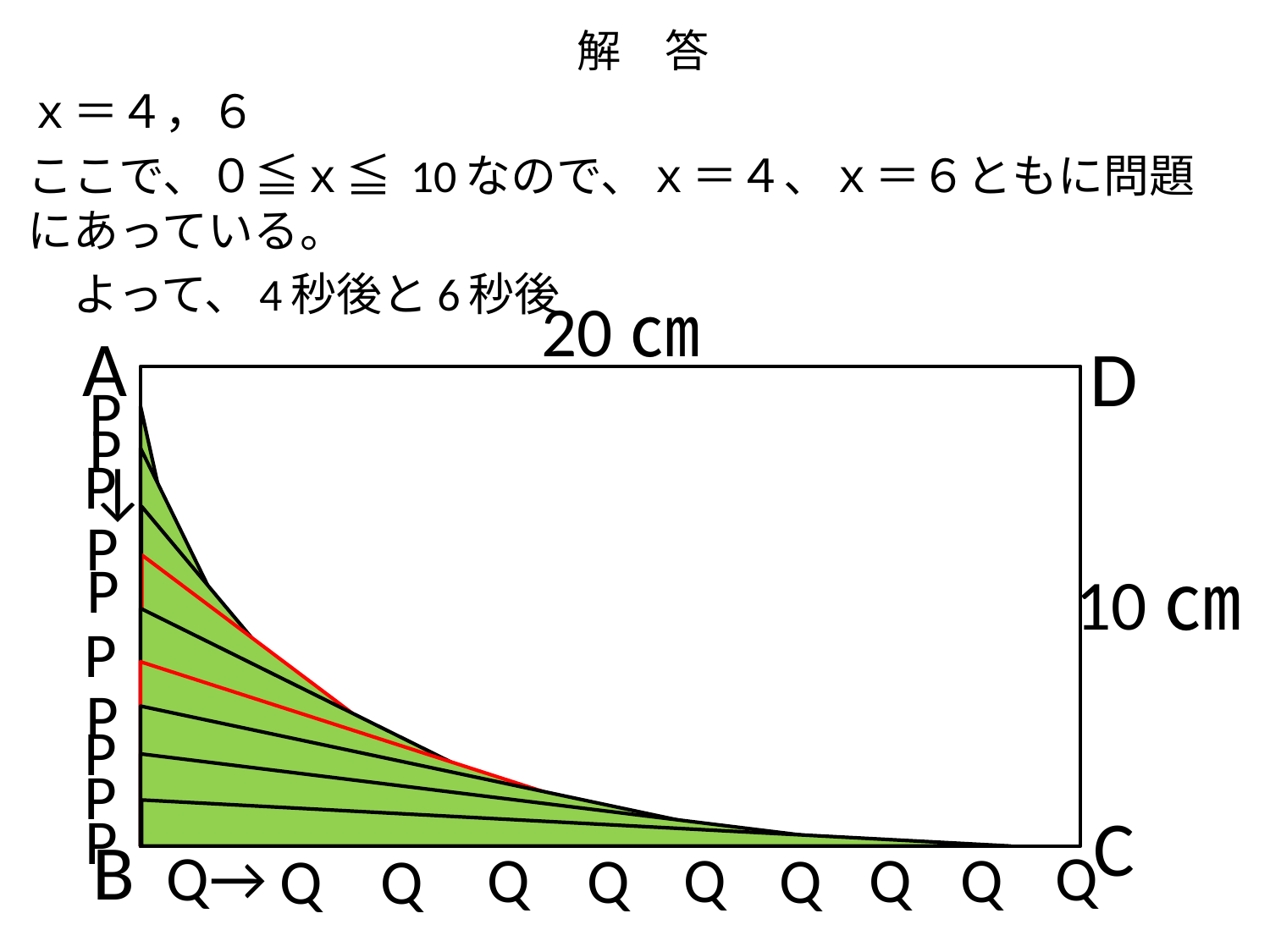

# 解　答
ｘ＝４，６
ここで、０≦ｘ≦ 10なので、ｘ＝４、ｘ＝６ともに問題にあっている。
　よって、4秒後と6秒後
20㎝
A
D
P
↓

P

P

P

P
10㎝

P

P
P

P

C
P

B
Q→
Q
Q
Q
Q
Q
Q
Q
Q
Q